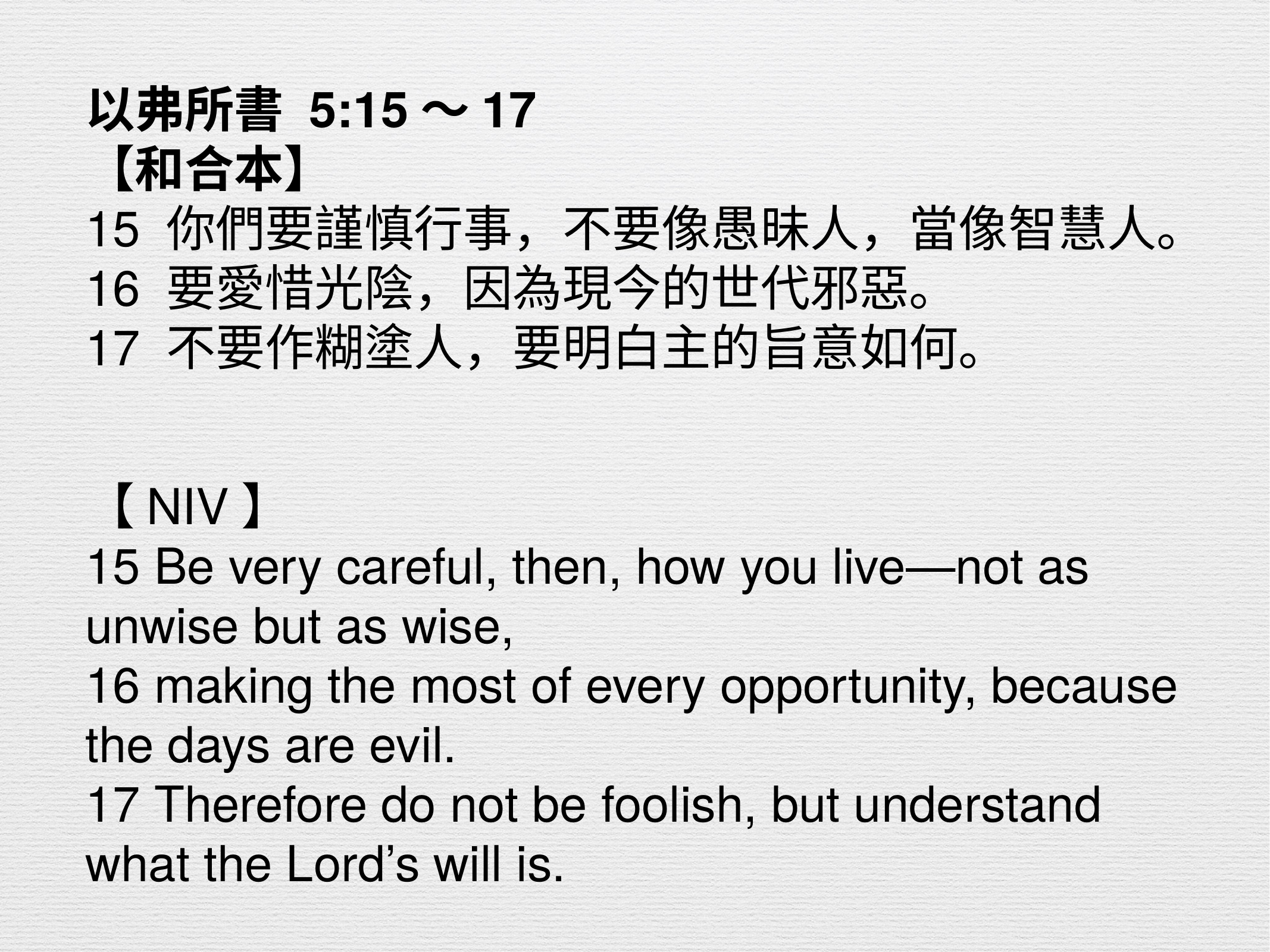

以弗所書 5:15～17
【和合本】
15 你們要謹慎行事，不要像愚昧人，當像智慧人。
16 要愛惜光陰，因為現今的世代邪惡。
17 不要作糊塗人，要明白主的旨意如何。
【NIV】
15 Be very careful, then, how you live—not as unwise but as wise,
16 making the most of every opportunity, because the days are evil.
17 Therefore do not be foolish, but understand what the Lord’s will is.